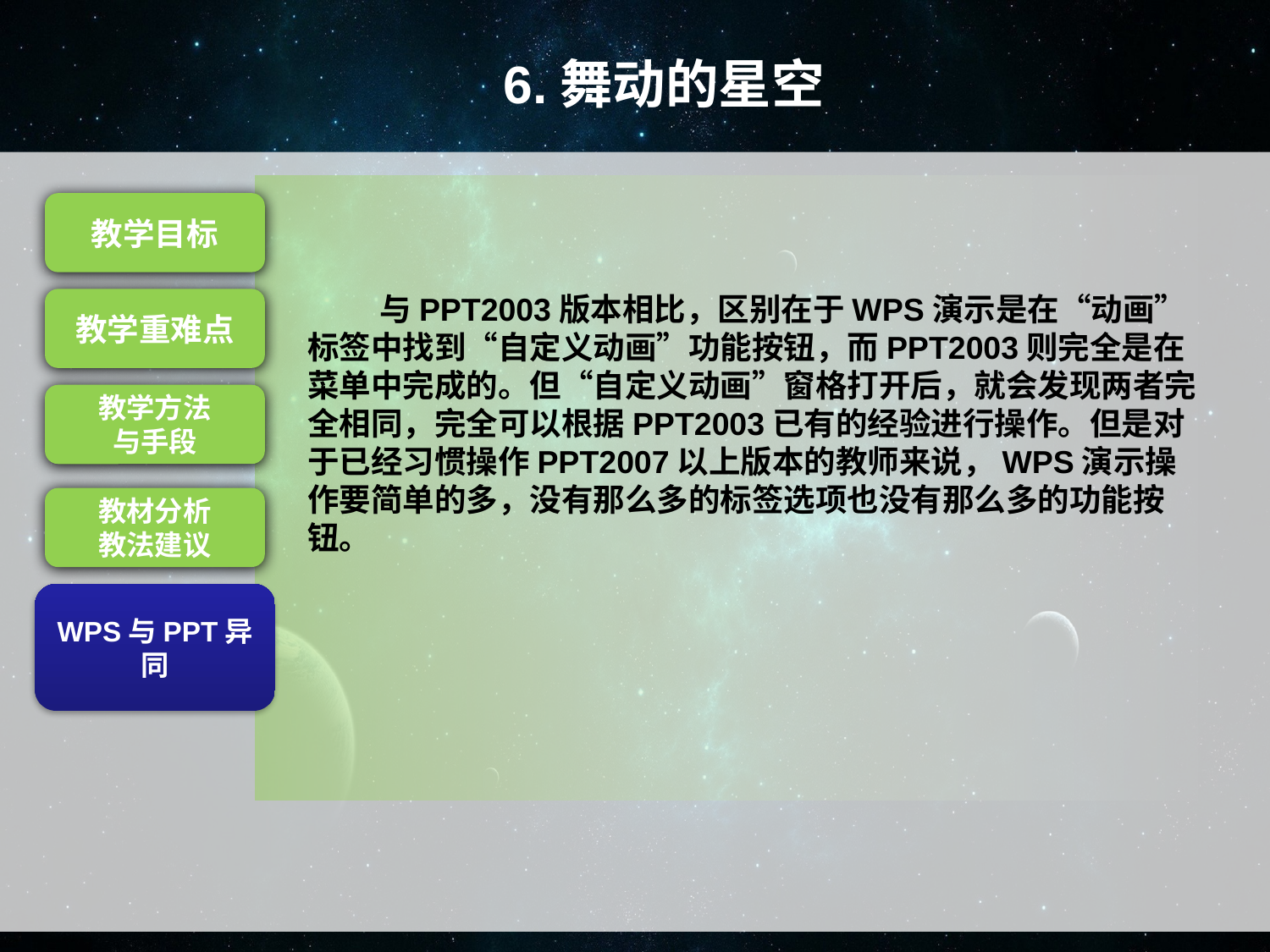

6.舞动的星空

         与PPT2003版本相比，区别在于WPS演示是在“动画”标签中找到“自定义动画”功能按钮，而PPT2003则完全是在菜单中完成的。但“自定义动画”窗格打开后，就会发现两者完全相同，完全可以根据PPT2003已有的经验进行操作。但是对于已经习惯操作PPT2007以上版本的教师来说，WPS演示操作要简单的多，没有那么多的标签选项也没有那么多的功能按钮。

教学目标
教学重难点
教学方法
与手段
教材分析
教法建议
WPS与PPT异同
WPS与PPT异同